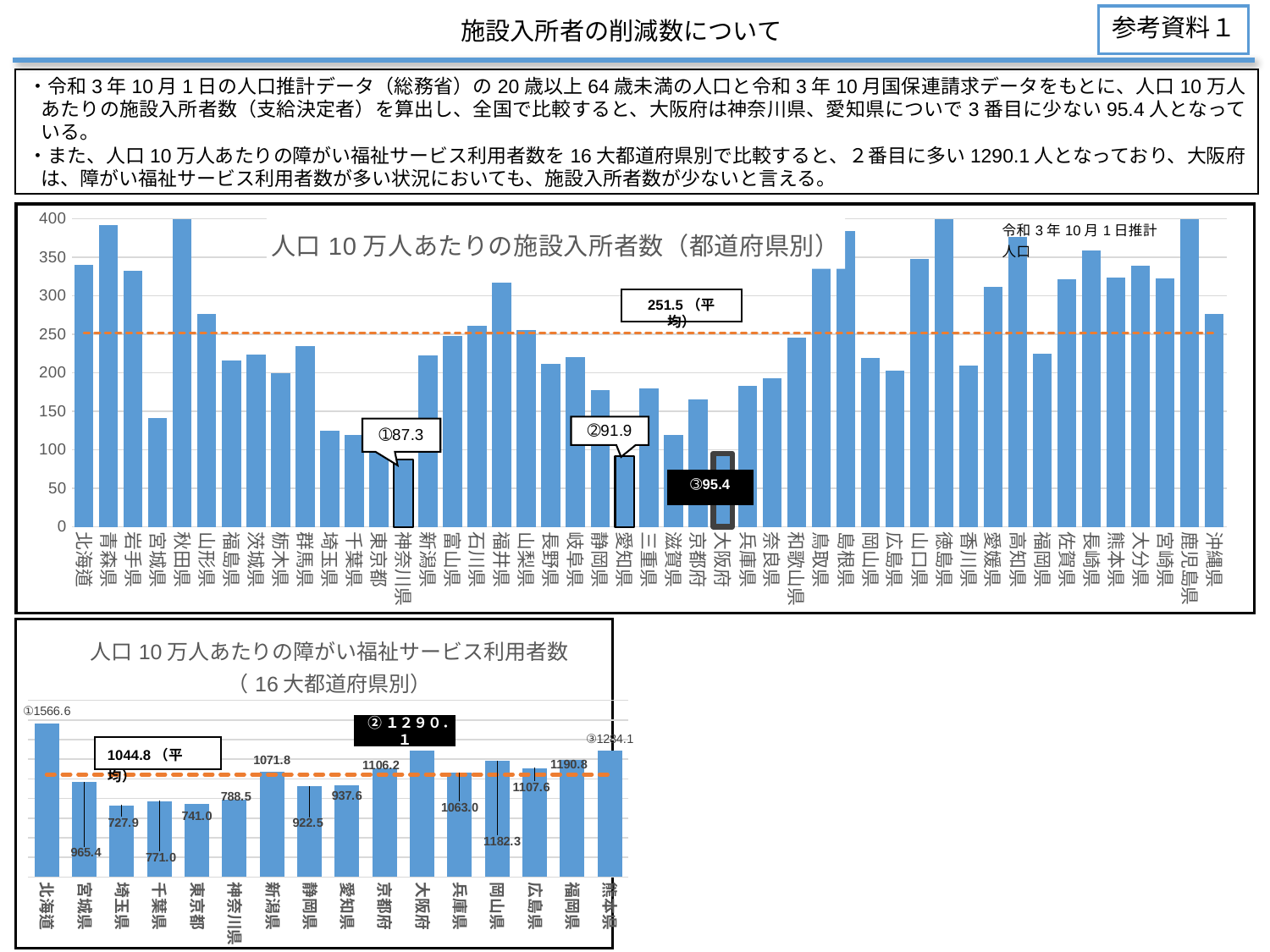

参考資料１

施設入所者の削減数について
・令和3年10月1日の人口推計データ（総務省）の20歳以上64歳未満の人口と令和3年10月国保連請求データをもとに、人口10万人あたりの施設入所者数（支給決定者）を算出し、全国で比較すると、大阪府は神奈川県、愛知県についで3番目に少ない95.4人となっている。
・また、人口10万人あたりの障がい福祉サービス利用者数を16大都道府県別で比較すると、２番目に多い1290.1人となっており、大阪府は、障がい福祉サービス利用者数が多い状況においても、施設入所者数が少ないと言える。

[unsupported chart]

251.5（平均）

### Chart: 人口10万人あたりの障がい福祉サービス利用者数（16大都道府県別）

| Category |  |  |
|---|---|---|
| 北海道 | 1566.6490066225165 | 1044.8 |
| 宮城県 | 965.4342723004694 | 1044.8 |
| 埼玉県 | 727.8580574355223 | 1044.8 |
| 千葉県 | 771.0481099656358 | 1044.8 |
| 東京都 | 741.0096690219412 | 1044.8 |
| 神奈川県 | 788.506577996241 | 1044.8 |
| 新潟県 | 1071.8210862619808 | 1044.8 |
| 静岡県 | 922.4521072796935 | 1044.8 |
| 愛知県 | 937.5607123583379 | 1044.8 |
| 京都府 | 1106.193272824346 | 1044.8 |
| 大阪府 | 1290.0800985828712 | 1044.8 |
| 兵庫県 | 1062.98833079655 | 1044.8 |
| 岡山県 | 1182.2520507084264 | 1044.8 |
| 広島県 | 1107.5962018990506 | 1044.8 |
| 福岡県 | 1190.8045977011495 | 1044.8 |
| 熊本県 | 1284.0853158326497 | 1044.8 |
②１２９０．１